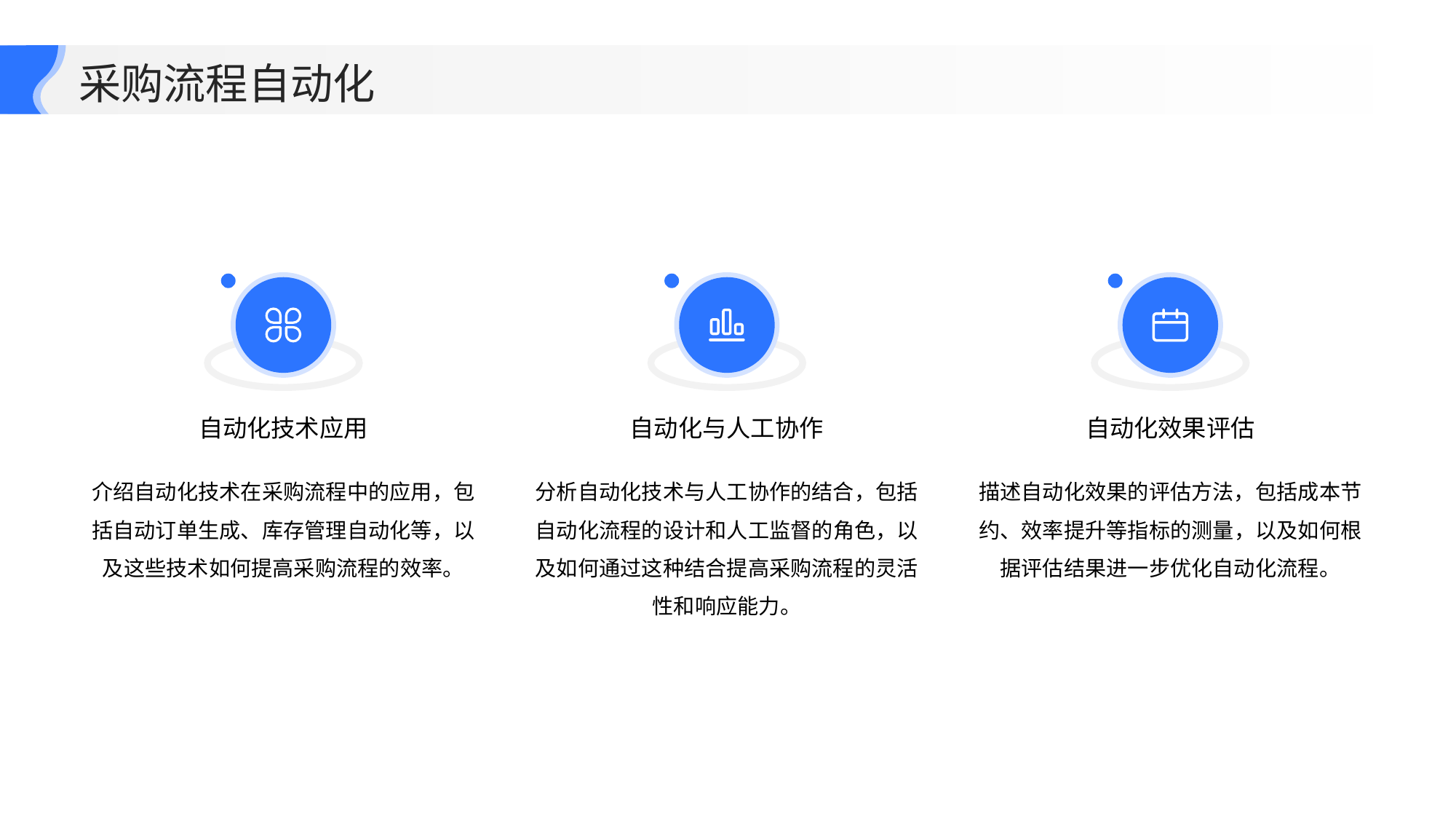

采购流程自动化

自动化技术应用
自动化与人工协作
自动化效果评估
介绍自动化技术在采购流程中的应用，包括自动订单生成、库存管理自动化等，以及这些技术如何提高采购流程的效率。
分析自动化技术与人工协作的结合，包括自动化流程的设计和人工监督的角色，以及如何通过这种结合提高采购流程的灵活性和响应能力。
描述自动化效果的评估方法，包括成本节约、效率提升等指标的测量，以及如何根据评估结果进一步优化自动化流程。